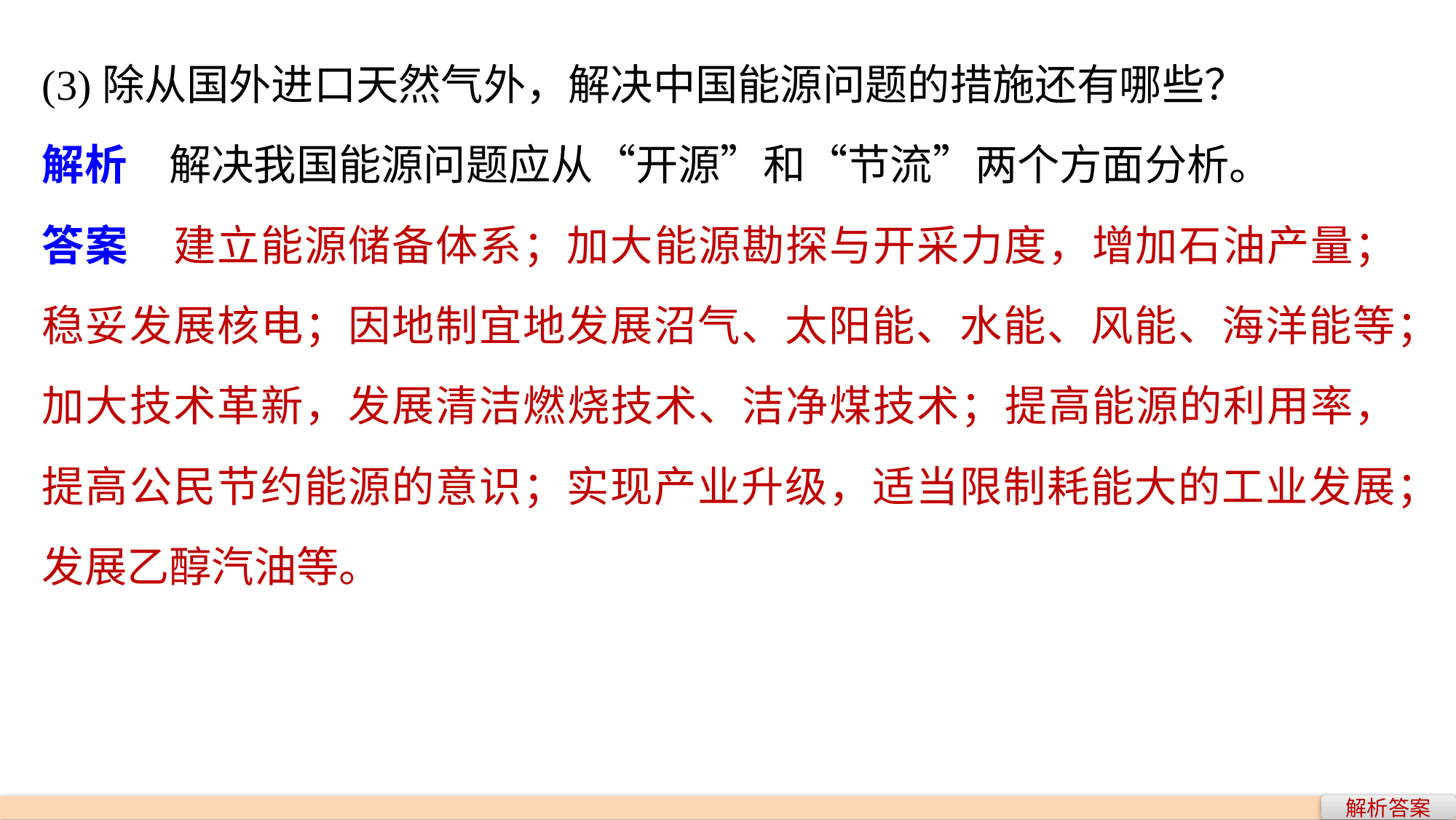

(3)除从国外进口天然气外，解决中国能源问题的措施还有哪些？
解析　解决我国能源问题应从“开源”和“节流”两个方面分析。
答案　建立能源储备体系；加大能源勘探与开采力度，增加石油产量；稳妥发展核电；因地制宜地发展沼气、太阳能、水能、风能、海洋能等；加大技术革新，发展清洁燃烧技术、洁净煤技术；提高能源的利用率，提高公民节约能源的意识；实现产业升级，适当限制耗能大的工业发展；发展乙醇汽油等。
解析答案